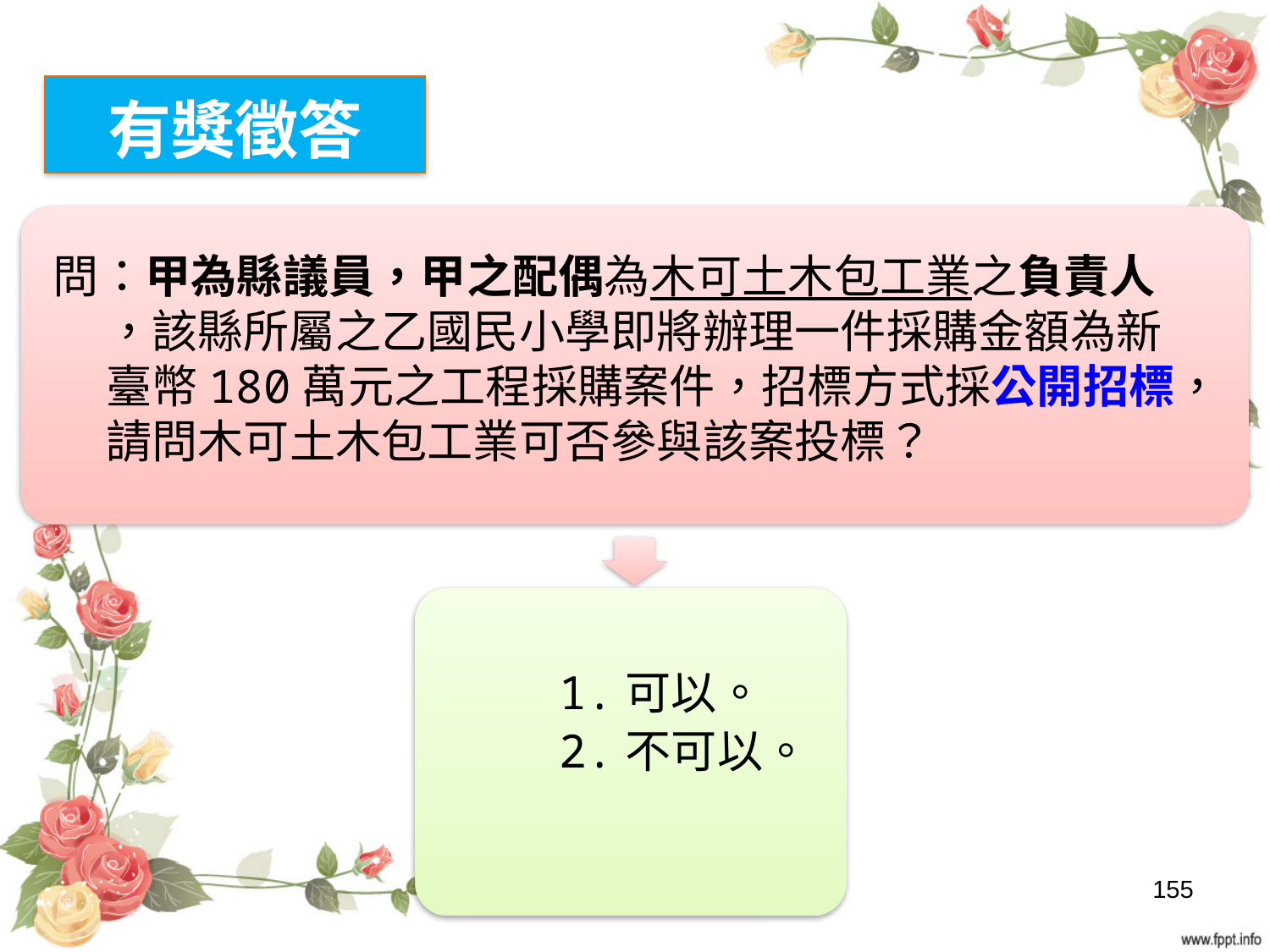

有獎徵答
問：甲為縣議員，甲之配偶為木可土木包工業之負責人
    ，該縣所屬之乙國民小學即將辦理一件採購金額為新
    臺幣180萬元之工程採購案件，招標方式採公開招標，
    請問木可土木包工業可否參與該案投標？

    1.可以。
    2.不可以。

155